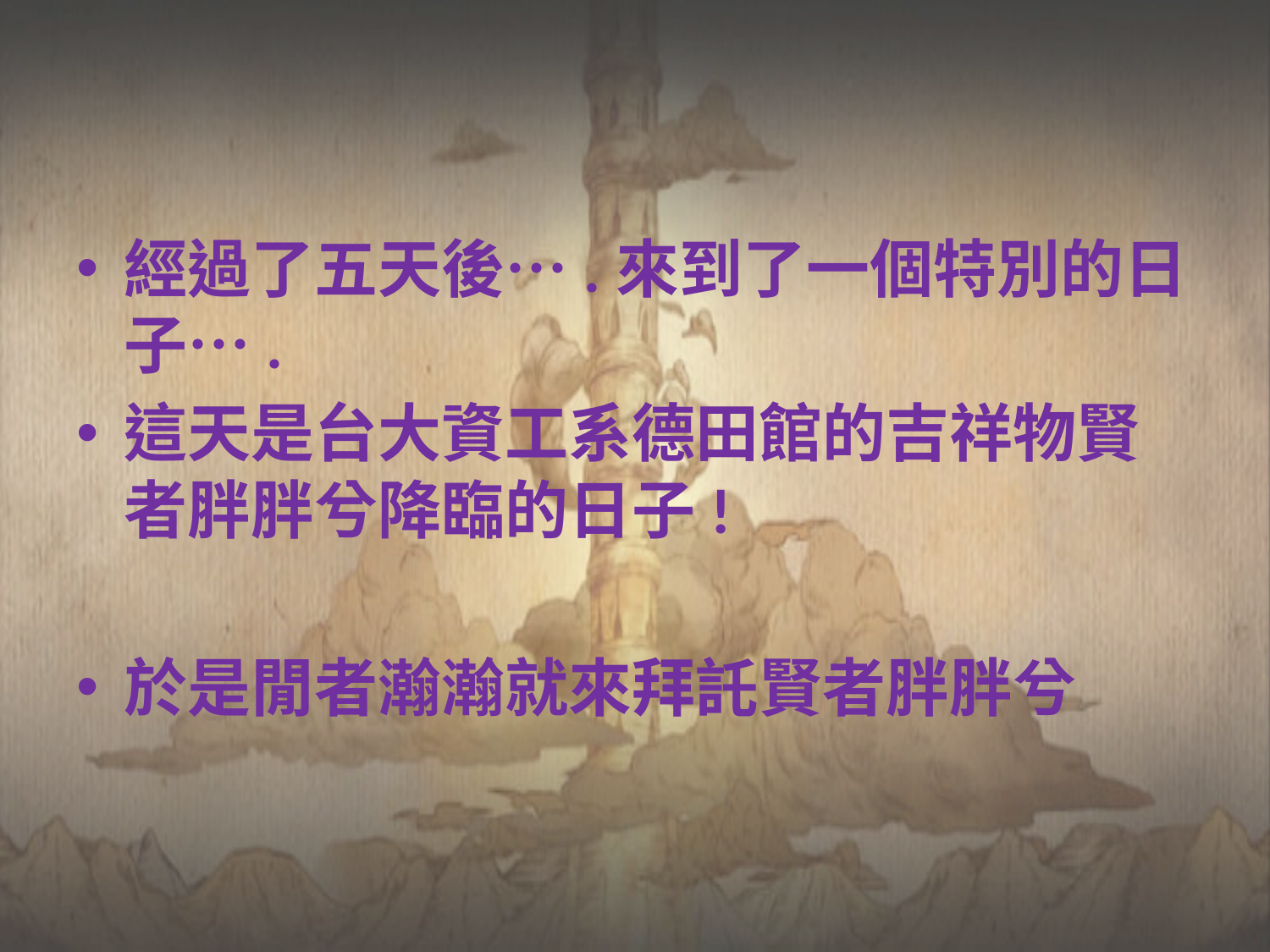

經過了五天後….來到了一個特別的日子….
這天是台大資工系德田館的吉祥物賢者胖胖兮降臨的日子!

於是閒者瀚瀚就來拜託賢者胖胖兮